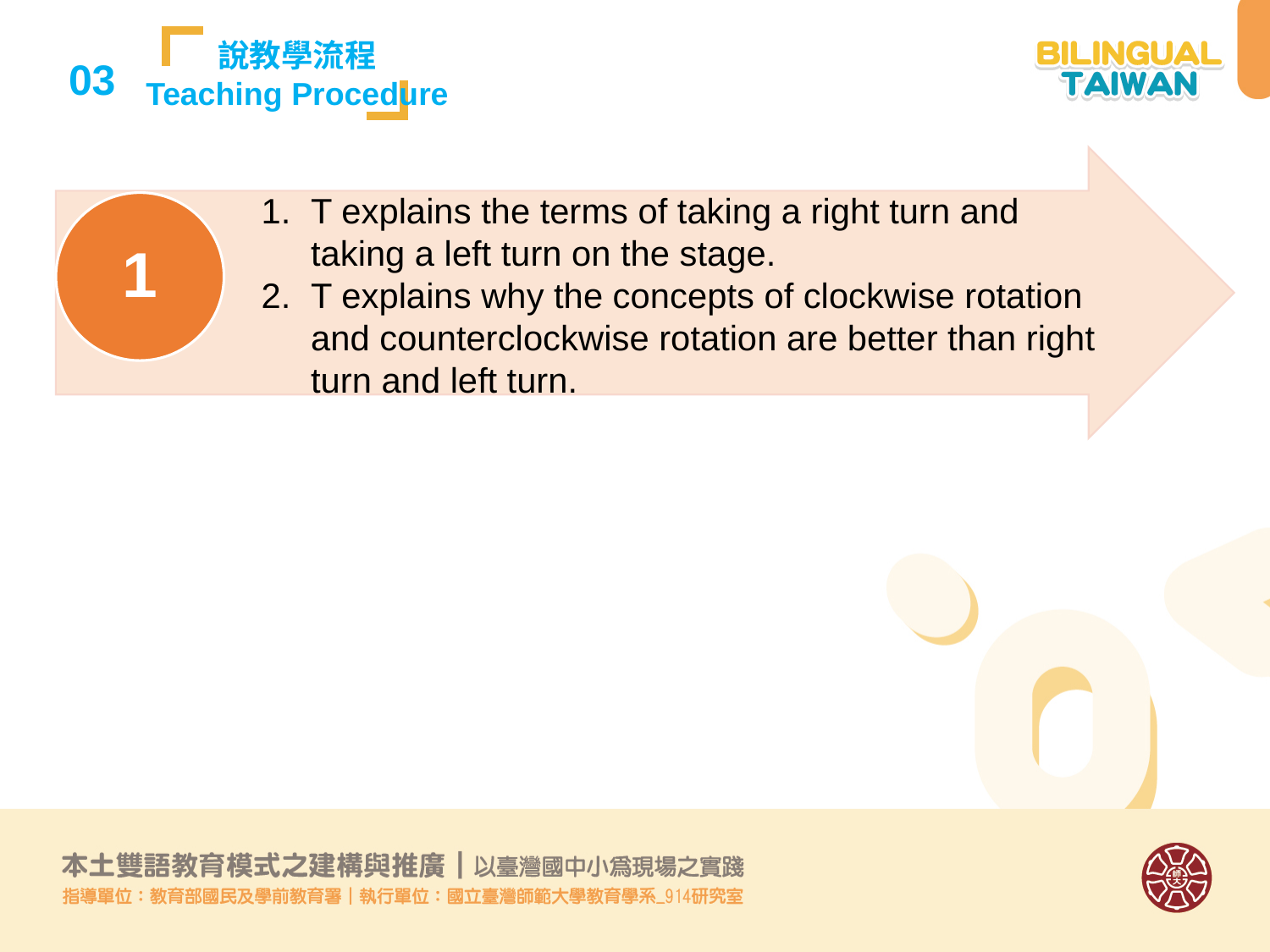

說教學流程
Teaching Procedure

03

T explains the terms of taking a right turn and taking a left turn on the stage.
T explains why the concepts of clockwise rotation and counterclockwise rotation are better than right turn and left turn.

1